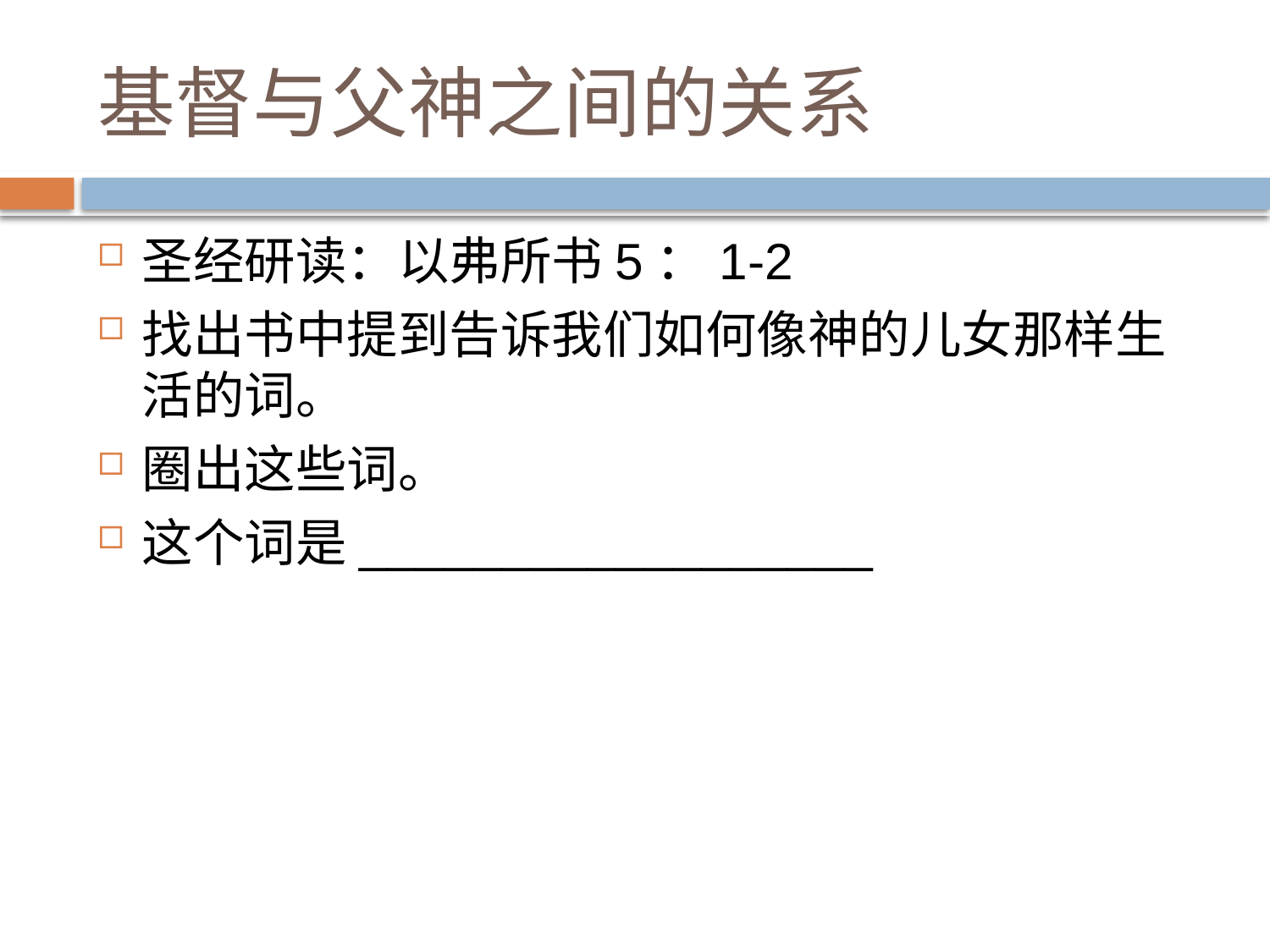

# 基督与父神之间的关系
圣经研读：以弗所书5：1-2
找出书中提到告诉我们如何像神的儿女那样生活的词。
圈出这些词。
这个词是__________________